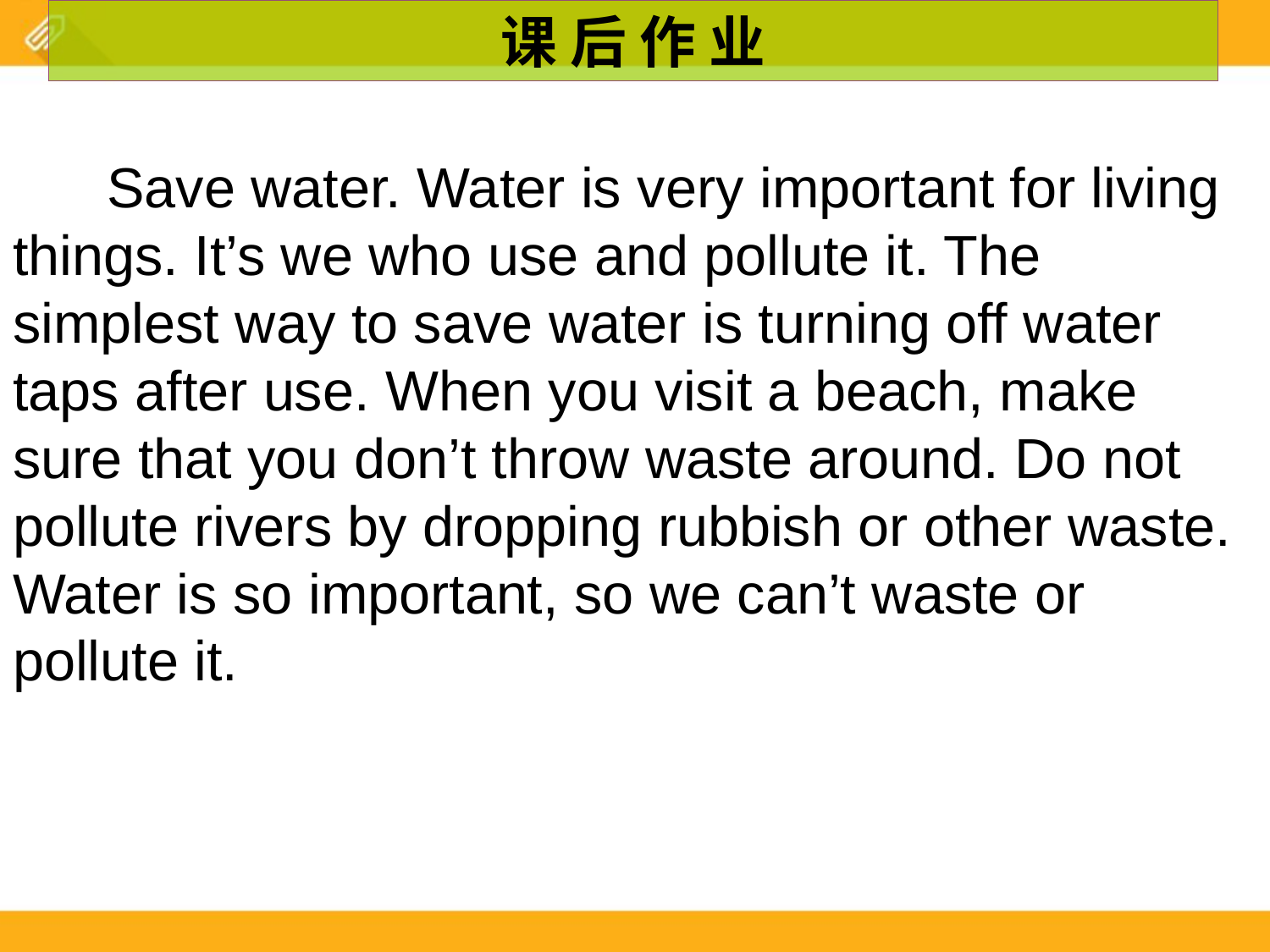

课 后 作 业
      Save water. Water is very important for living things. It’s we who use and pollute it. The simplest way to save water is turning off water taps after use. When you visit a beach, make sure that you don’t throw waste around. Do not pollute rivers by dropping rubbish or other waste. Water is so important, so we can’t waste or pollute it.